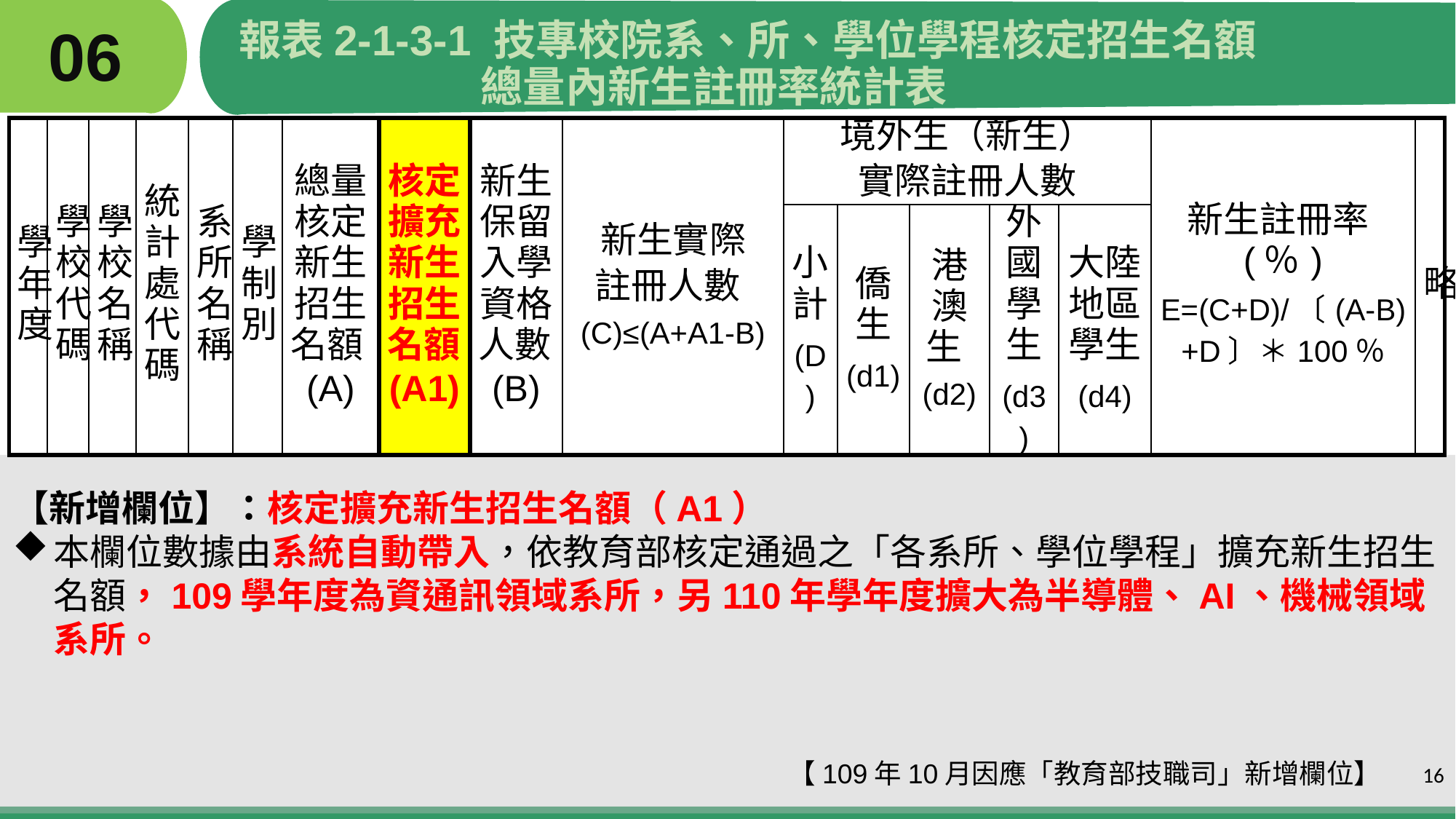

報表2-1-3-1 技專校院系、所、學位學程核定招生名額
                        總量內新生註冊率統計表
# 06
| 學年度 | 學校代碼 | 學校名稱 | 統計處代碼 | 系所名稱 | 學制別 | 總量核定新生招生名額(A) | 核定擴充新生招生名額(A1) | 新生保留入學資格人數(B) | 新生實際 註冊人數(C)≤(A+A1-B) | 境外生（新生） 實際註冊人數 |  |  |  |  | 新生註冊率(％) E=(C+D)/〔(A-B)+D〕＊100％ | 略 |
| --- | --- | --- | --- | --- | --- | --- | --- | --- | --- | --- | --- | --- | --- | --- | --- | --- |
|  |  |  |  |  |  |  |  |  |  | 小計 (D) | 僑生 (d1) | 港澳生(d2) | 外國學生 (d3) | 大陸地區學生 (d4) |  |  |
【新增欄位】：核定擴充新生招生名額（A1）
本欄位數據由系統自動帶入，依教育部核定通過之「各系所、學位學程」擴充新生招生名額，109學年度為資通訊領域系所，另110年學年度擴大為半導體、AI、機械領域系所。

                                                                                      【109年10月因應「教育部技職司」新增欄位】

16